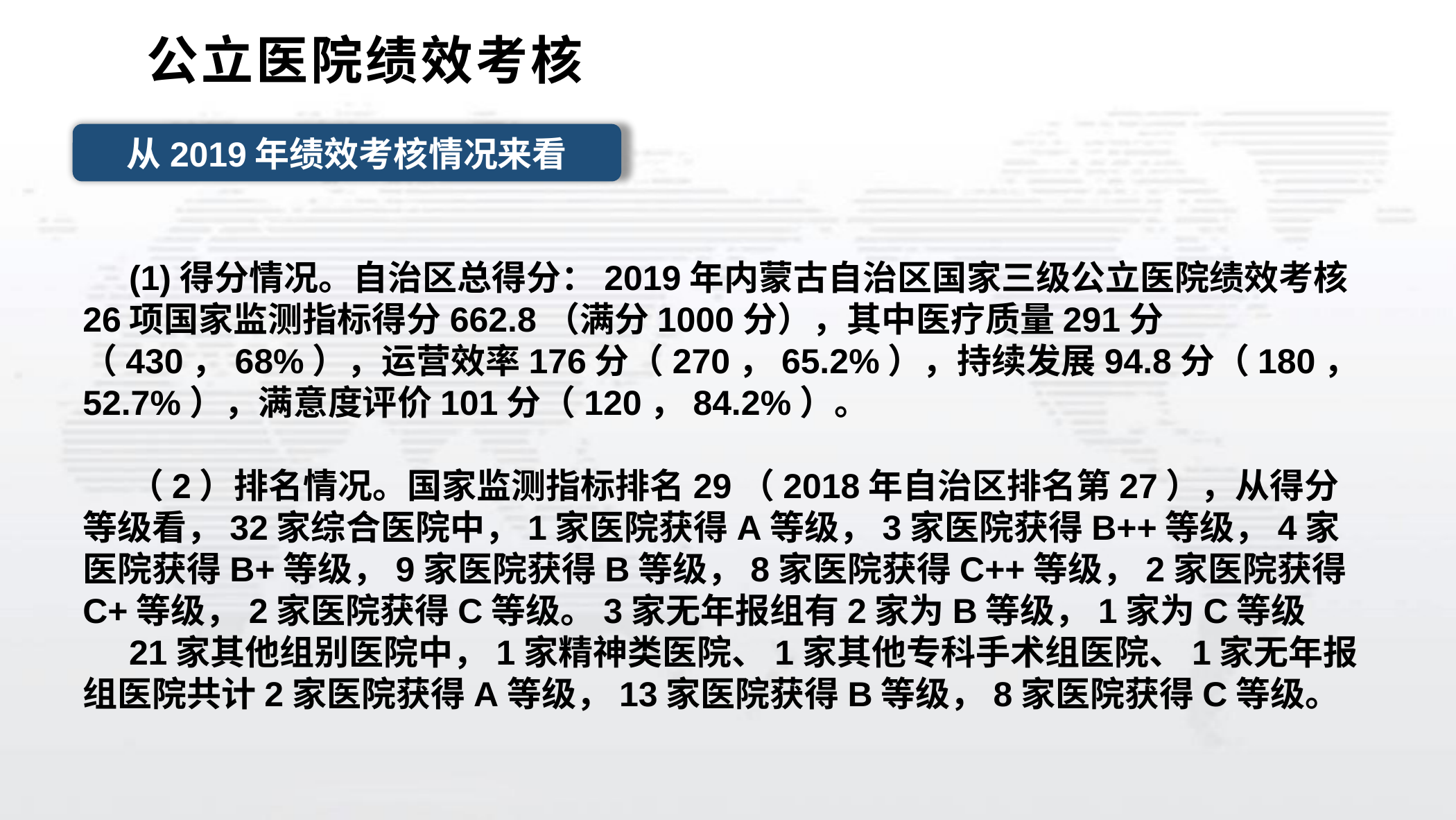

公立医院绩效考核
从2019年绩效考核情况来看
(1)得分情况。自治区总得分：2019年内蒙古自治区国家三级公立医院绩效考核26项国家监测指标得分662.8（满分1000分），其中医疗质量291分（430，68%），运营效率176分（270，65.2%），持续发展94.8分（180，52.7%），满意度评价101分（120，84.2%）。
（2）排名情况。国家监测指标排名29（2018年自治区排名第27），从得分等级看，32家综合医院中，1家医院获得A等级，3家医院获得B++等级，4家医院获得B+等级，9家医院获得B等级，8家医院获得C++等级，2家医院获得C+等级，2家医院获得C等级。3家无年报组有2家为B等级，1家为C等级
21家其他组别医院中，1家精神类医院、1家其他专科手术组医院、1家无年报组医院共计2家医院获得A等级，13家医院获得B等级，8家医院获得C等级。